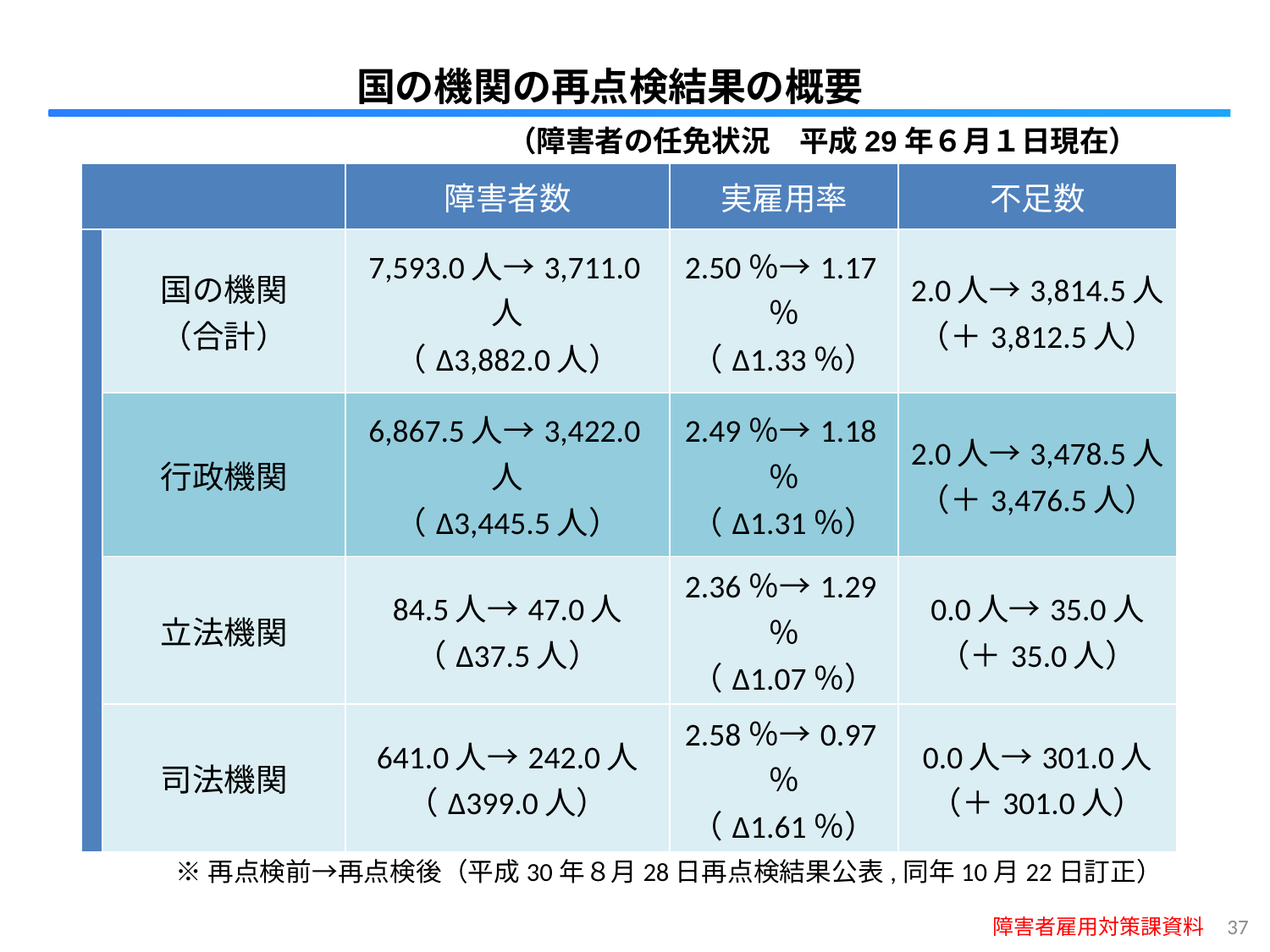

国の機関の再点検結果の概要

　　　　　　　（障害者の任免状況　平成29年６月１日現在）
|  |  | 障害者数 | 実雇用率 | 不足数 |
| --- | --- | --- | --- | --- |
|  | 国の機関 （合計） | 7,593.0人→3,711.0人 （Δ3,882.0人） | 2.50％→1.17％ （Δ1.33％） | 2.0人→3,814.5人 （＋3,812.5人） |
|  | 行政機関 | 6,867.5人→3,422.0人 （Δ3,445.5人） | 2.49％→1.18％ （Δ1.31％） | 2.0人→3,478.5人 （＋3,476.5人） |
|  | 立法機関 | 84.5人→47.0人 （Δ37.5人） | 2.36％→1.29％ （Δ1.07％） | 0.0人→35.0人 （＋35.0人） |
|  | 司法機関 | 641.0人→242.0人 （Δ399.0人） | 2.58％→0.97％ （Δ1.61％） | 0.0人→301.0人 （＋301.0人） |
|  |  |  |  |  |
※再点検前→再点検後（平成30年８月28日再点検結果公表,同年10月22日訂正）
障害者雇用対策課資料
37